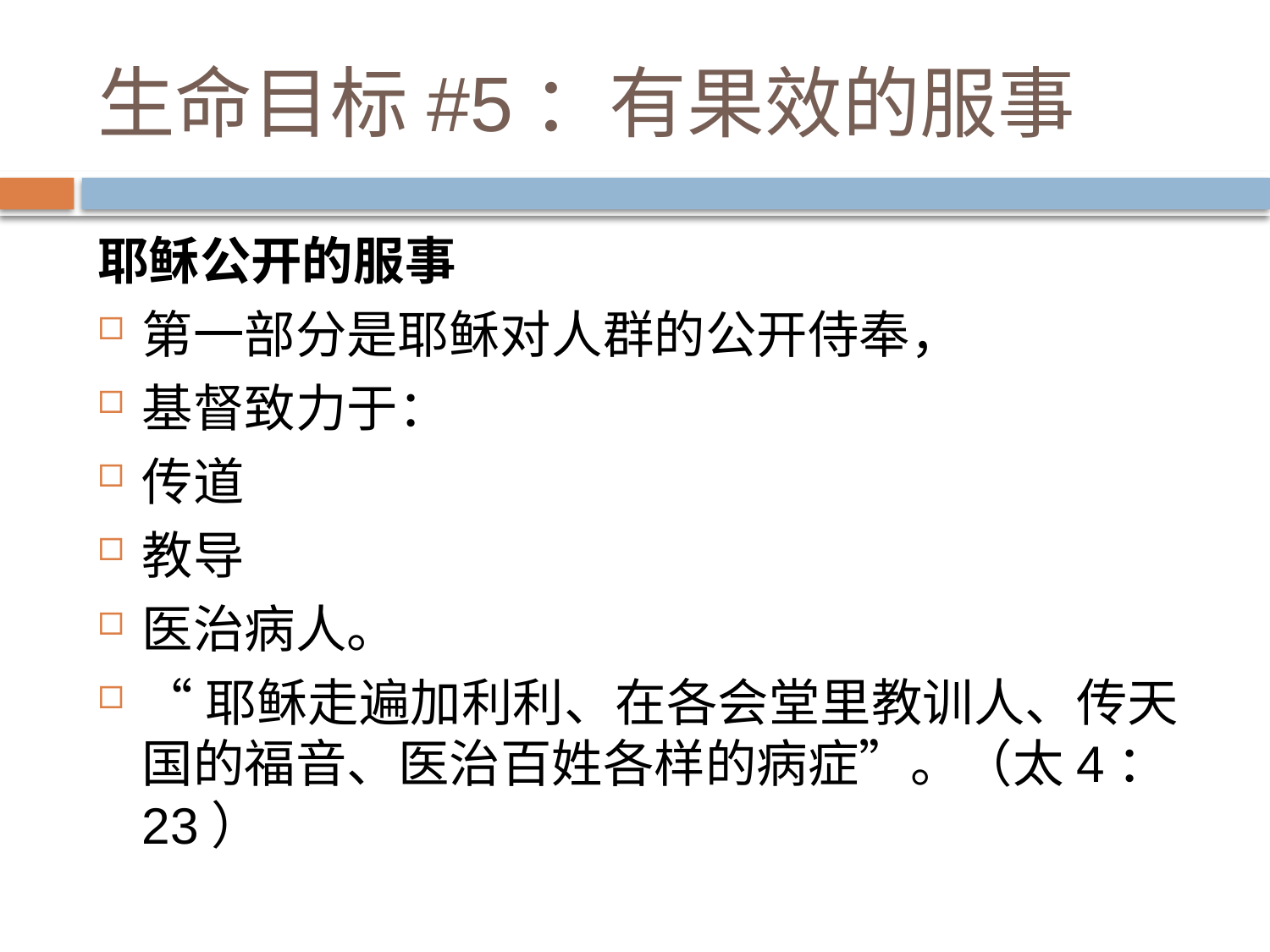

# 生命目标#5：有果效的服事
耶稣公开的服事
第一部分是耶稣对人群的公开侍奉，
基督致力于：
传道
教导
医治病人。
“耶稣走遍加利利、在各会堂里教训人、传天国的福音、医治百姓各样的病症”。（太4：23）